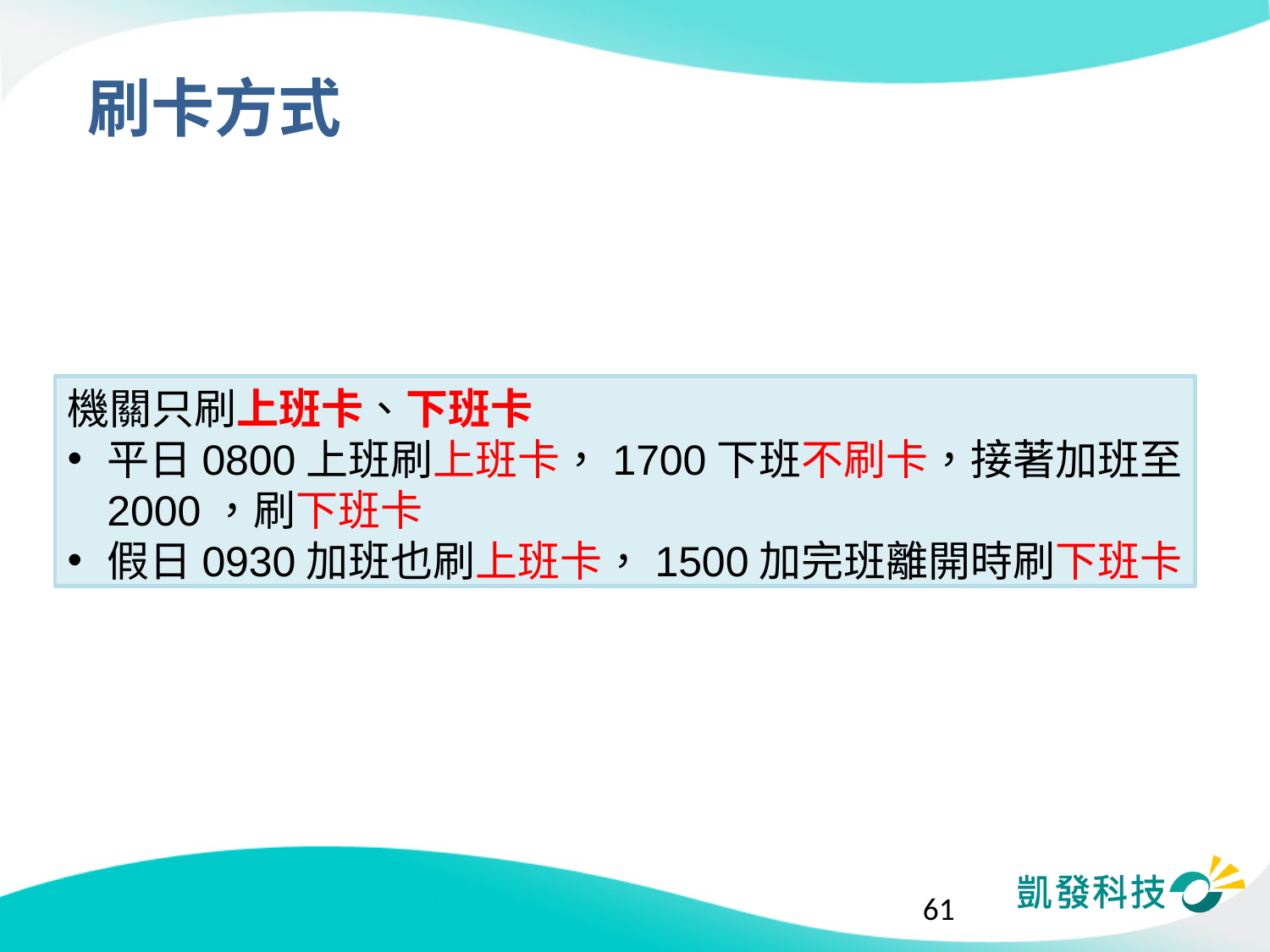

# 刷卡方式
機關只刷上班卡、下班卡
平日0800上班刷上班卡，1700下班不刷卡，接著加班至2000，刷下班卡
假日0930加班也刷上班卡，1500加完班離開時刷下班卡
61